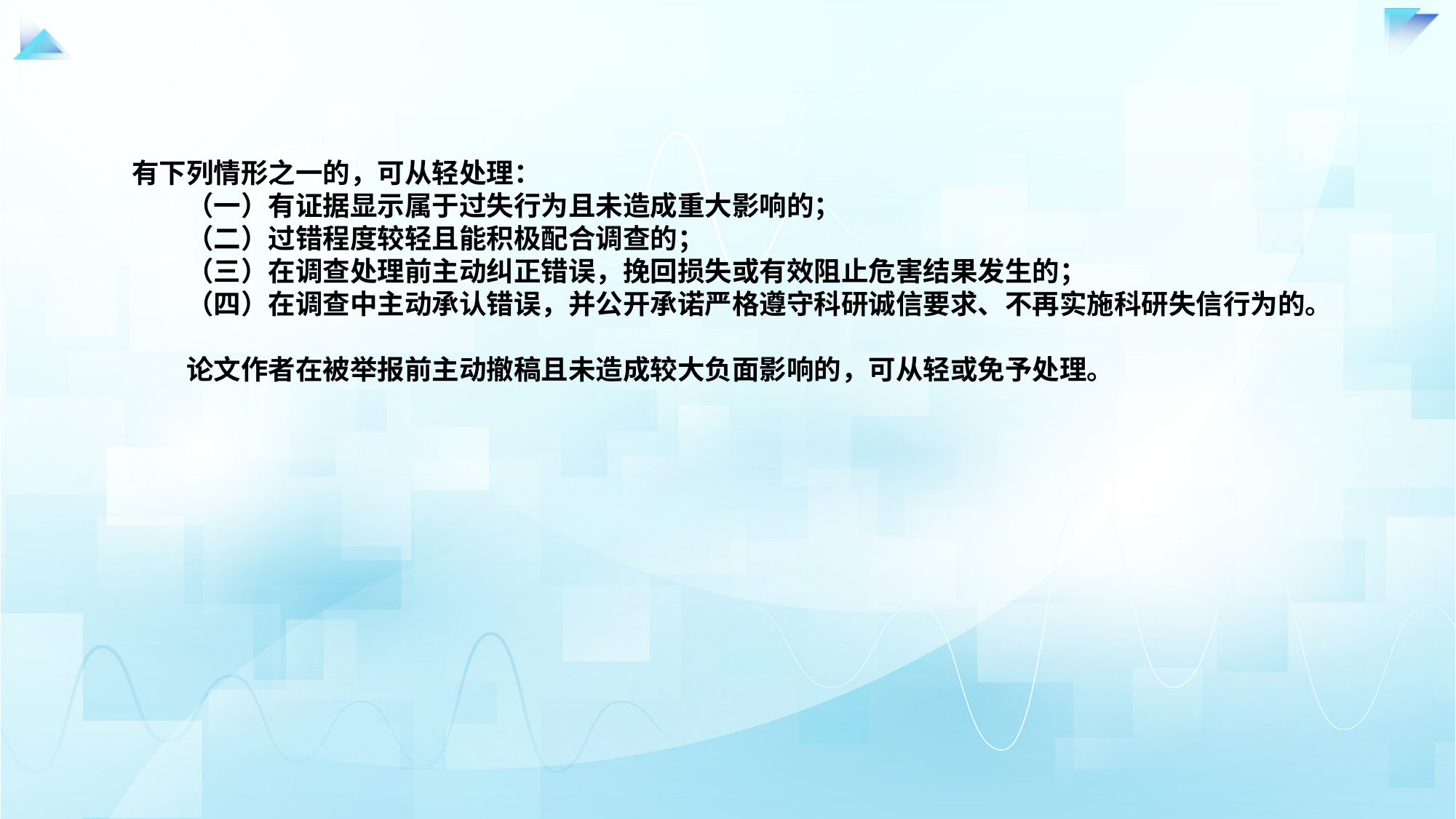

有下列情形之一的，可从轻处理：　　（一）有证据显示属于过失行为且未造成重大影响的；　　（二）过错程度较轻且能积极配合调查的；　　（三）在调查处理前主动纠正错误，挽回损失或有效阻止危害结果发生的；　　（四）在调查中主动承认错误，并公开承诺严格遵守科研诚信要求、不再实施科研失信行为的。　　论文作者在被举报前主动撤稿且未造成较大负面影响的，可从轻或免予处理。